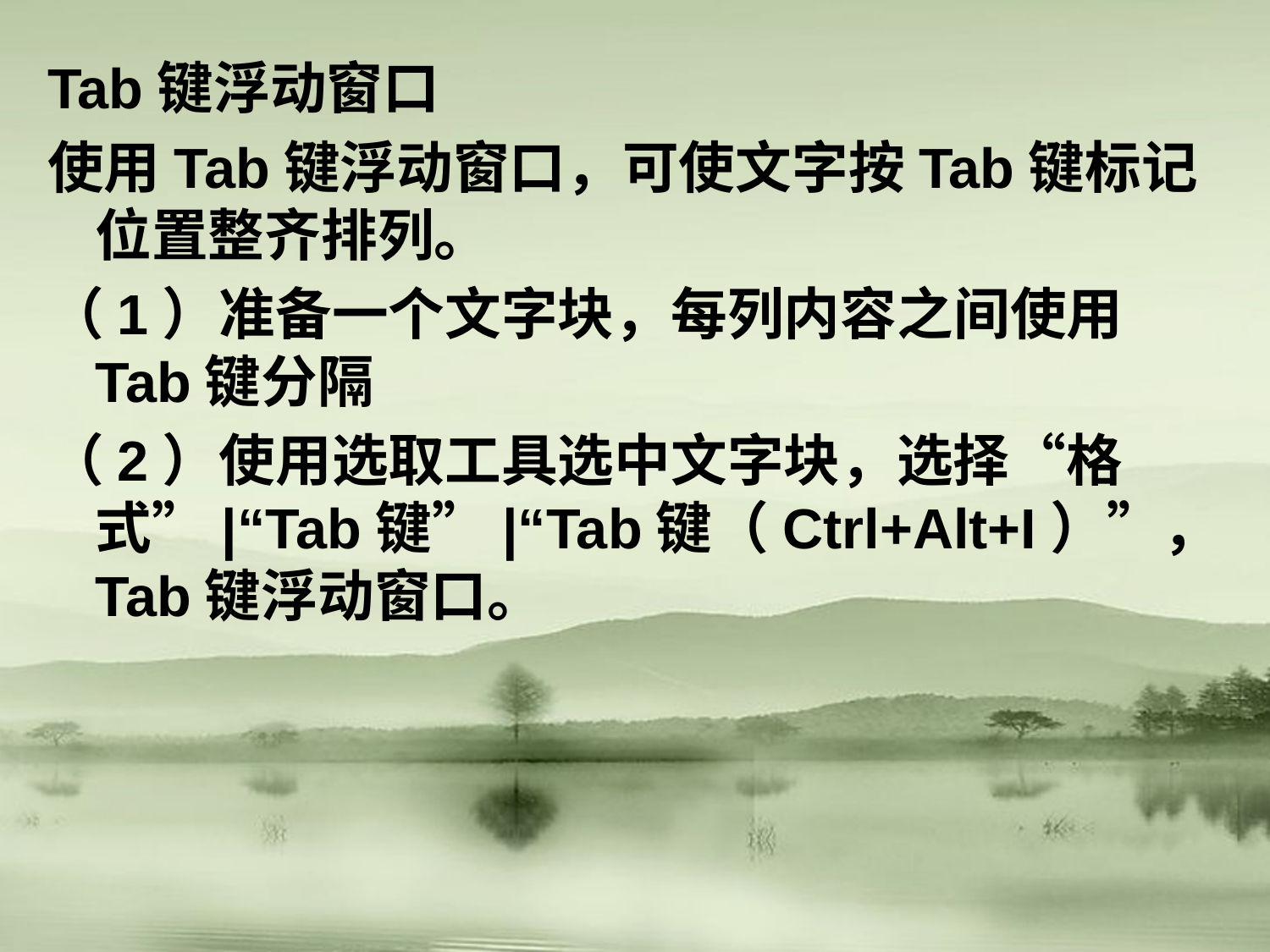

Tab键浮动窗口
使用Tab键浮动窗口，可使文字按Tab键标记位置整齐排列。
（1）准备一个文字块，每列内容之间使用Tab键分隔
（2）使用选取工具选中文字块，选择“格式”|“Tab键”|“Tab键（Ctrl+Alt+I）”，Tab键浮动窗口。